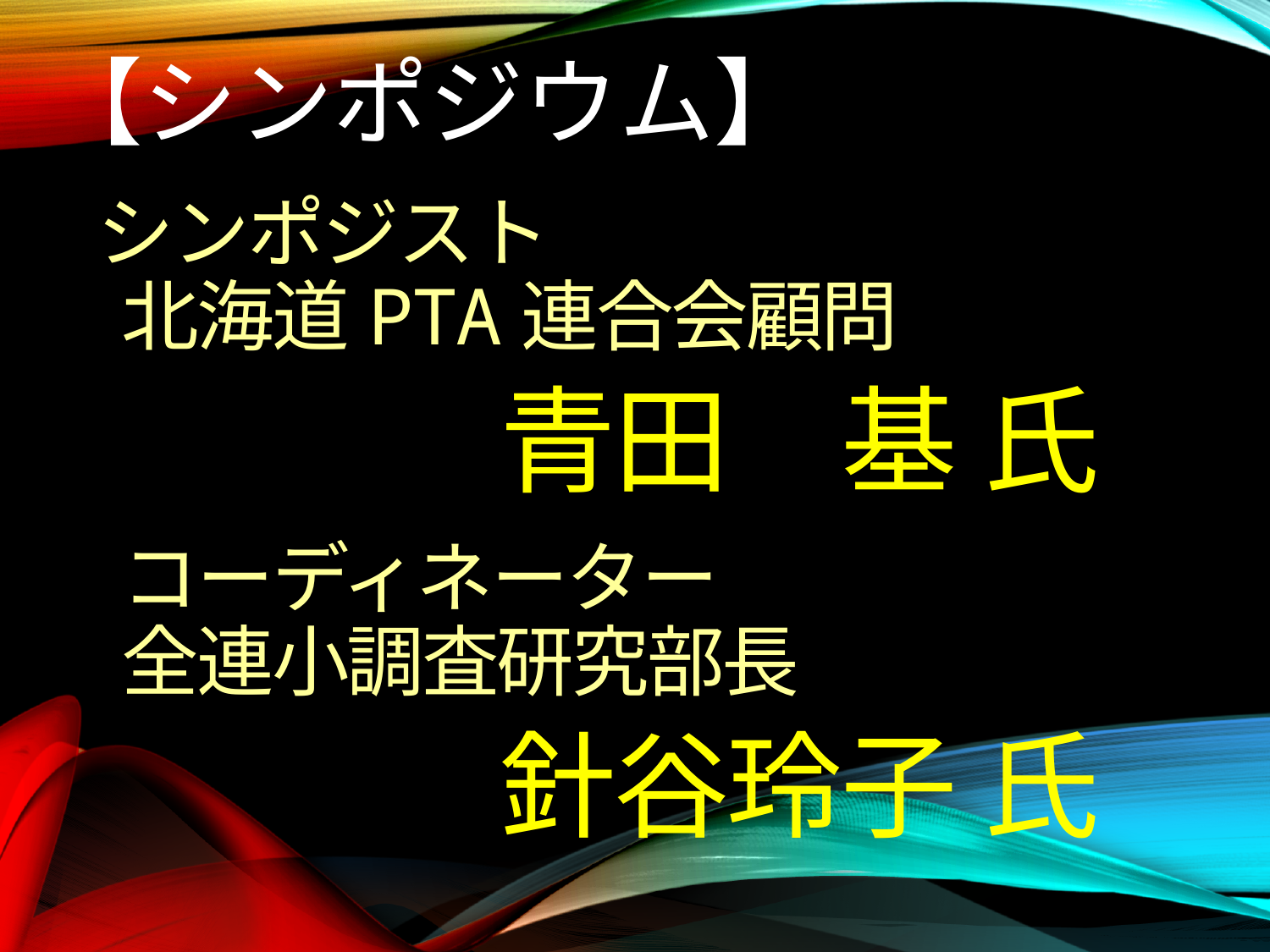

【シンポジウム】
# シンポジスト 　北海道PTA連合会顧問 　　　　　　青田　基 氏
　コーディネーター
　全連小調査研究部長
　　　　　　針谷玲子 氏